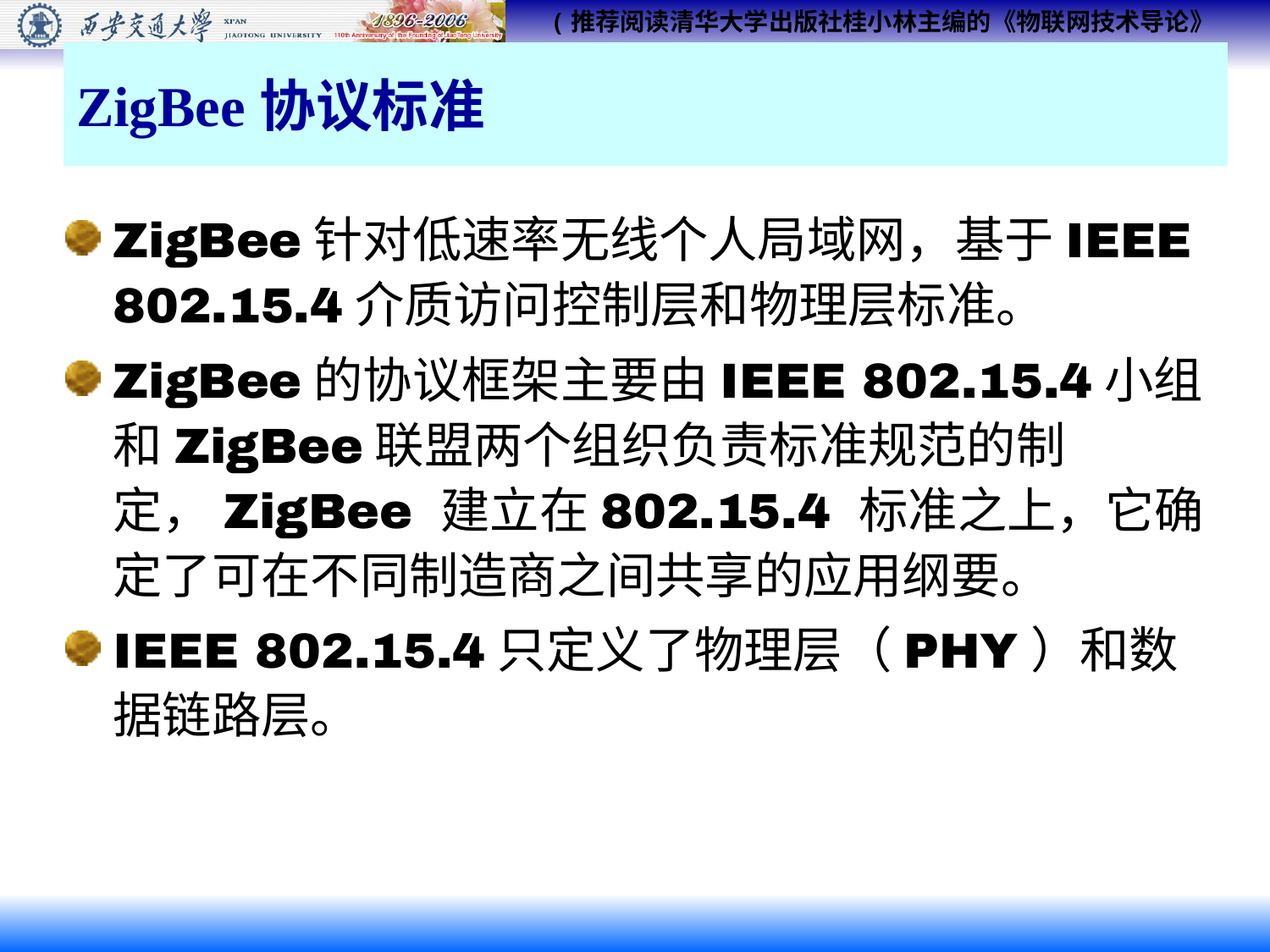

# ZigBee协议标准
ZigBee针对低速率无线个人局域网，基于IEEE 802.15.4介质访问控制层和物理层标准。
ZigBee的协议框架主要由IEEE 802.15.4小组和ZigBee联盟两个组织负责标准规范的制定，ZigBee 建立在802.15.4 标准之上，它确定了可在不同制造商之间共享的应用纲要。
IEEE 802.15.4只定义了物理层（PHY）和数据链路层。